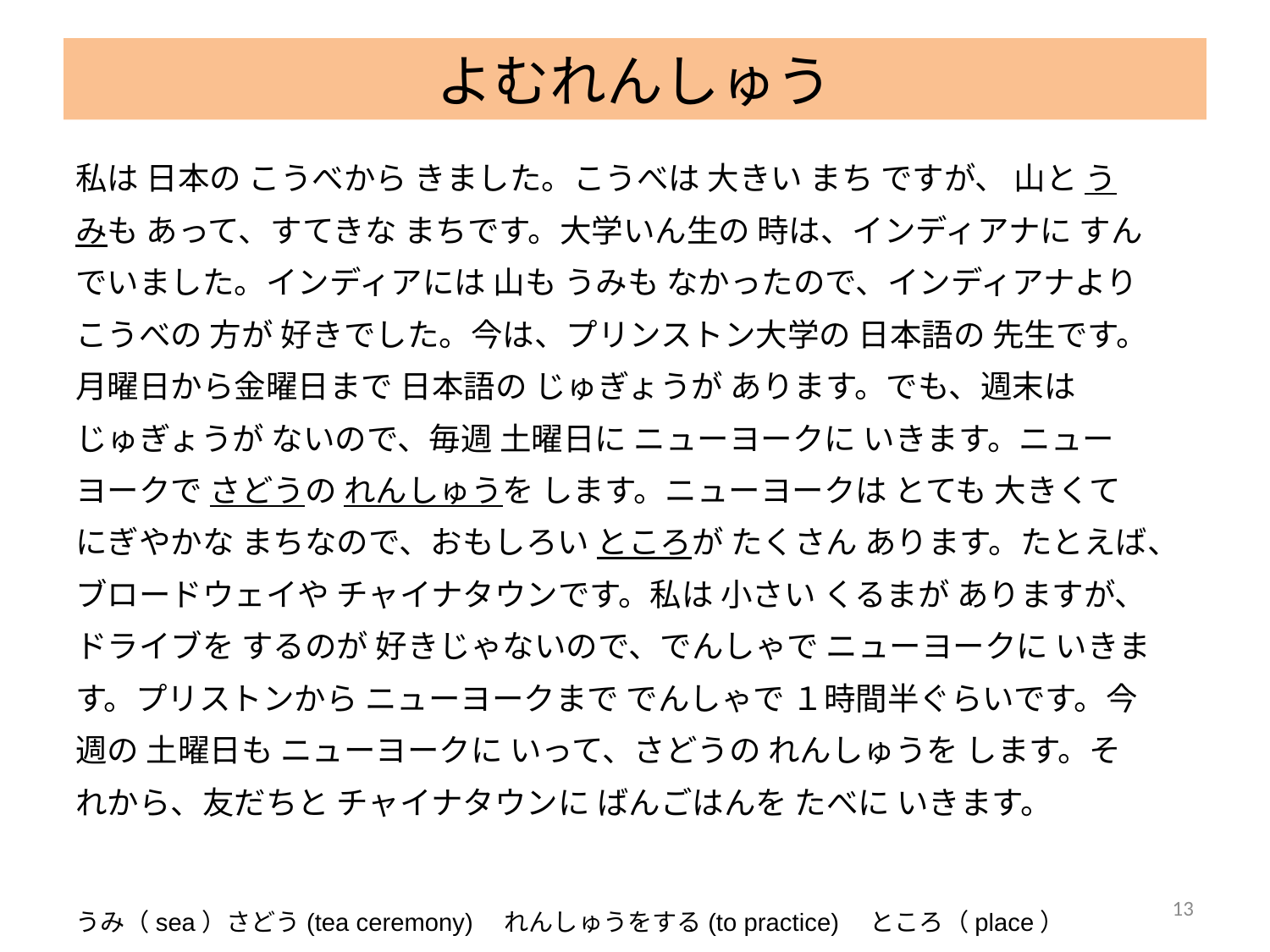

# よむれんしゅう
私は 日本の こうべから きました。こうべは 大きい まち ですが、 山と う
みも あって、すてきな まちです。大学いん生の 時は、インディアナに すん
でいました。インディアには 山も うみも なかったので、インディアナより
こうべの 方が 好きでした。今は、プリンストン大学の 日本語の 先生です。
月曜日から金曜日まで 日本語の じゅぎょうが あります。でも、週末は
じゅぎょうが ないので、毎週 土曜日に ニューヨークに いきます。ニュー
ヨークで さどうの れんしゅうを します。ニューヨークは とても 大きくて
にぎやかな まちなので、おもしろい ところが たくさん あります。たとえば、
ブロードウェイや チャイナタウンです。私は 小さい くるまが ありますが、
ドライブを するのが 好きじゃないので、でんしゃで ニューヨークに いきま
す。プリストンから ニューヨークまで でんしゃで １時間半ぐらいです。今
週の 土曜日も ニューヨークに いって、さどうの れんしゅうを します。そ
れから、友だちと チャイナタウンに ばんごはんを たべに いきます。

うみ（sea）さどう(tea ceremony)　れんしゅうをする(to practice)　ところ（place）
13